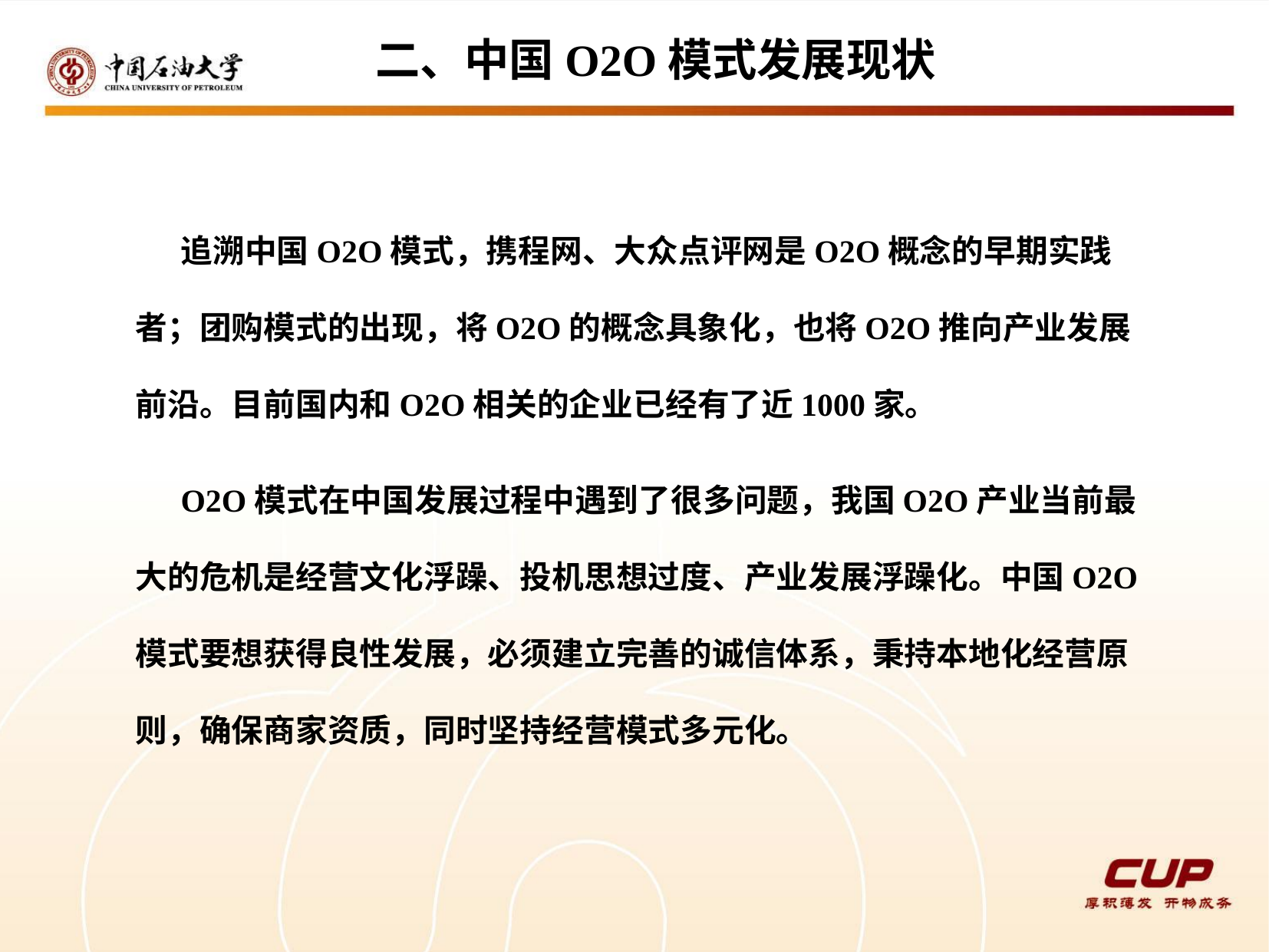

二、中国O2O模式发展现状
追溯中国O2O模式，携程网、大众点评网是O2O概念的早期实践者；团购模式的出现，将O2O的概念具象化，也将O2O推向产业发展前沿。目前国内和O2O相关的企业已经有了近1000家。
O2O模式在中国发展过程中遇到了很多问题，我国O2O产业当前最大的危机是经营文化浮躁、投机思想过度、产业发展浮躁化。中国O2O模式要想获得良性发展，必须建立完善的诚信体系，秉持本地化经营原则，确保商家资质，同时坚持经营模式多元化。